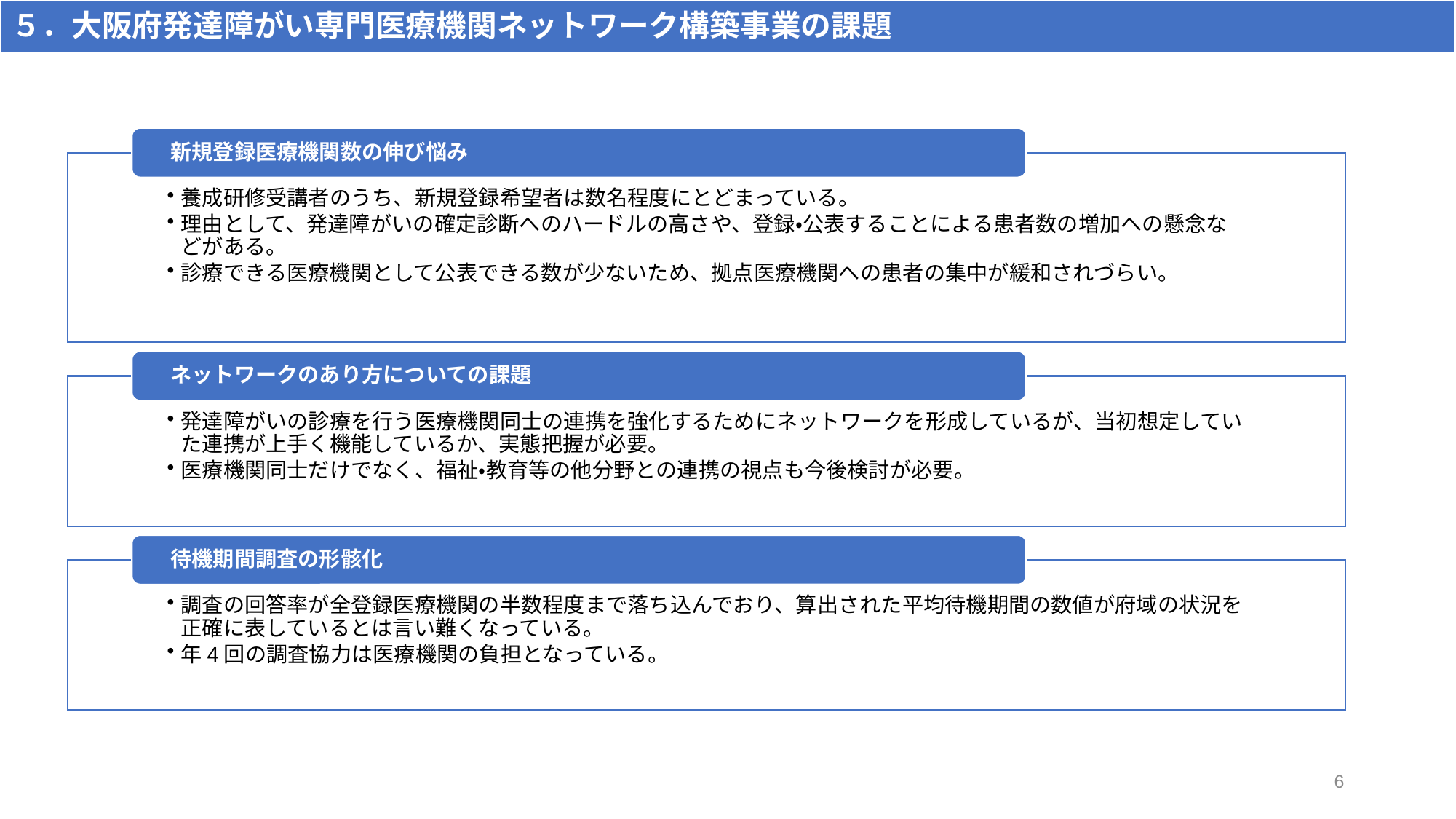

５．大阪府発達障がい専門医療機関ネットワーク構築事業の課題
養成研修受講者のうち、新規登録希望者は数名程度にとどまっている。
理由として、発達障がいの確定診断へのハードルの高さや、登録・公表することによる患者数の増加への懸念などがある。
診療できる医療機関として公表できる数が少ないため、拠点医療機関への患者の集中が緩和されづらい。
新規登録医療機関数の伸び悩み
発達障がいの診療を行う医療機関同士の連携を強化するためにネットワークを形成しているが、当初想定していた連携が上手く機能しているか、実態把握が必要。
医療機関同士だけでなく、福祉・教育等の他分野との連携の視点も今後検討が必要。
ネットワークのあり方についての課題
調査の回答率が全登録医療機関の半数程度まで落ち込んでおり、算出された平均待機期間の数値が府域の状況を正確に表しているとは言い難くなっている。
年4回の調査協力は医療機関の負担となっている。
待機期間調査の形骸化
6